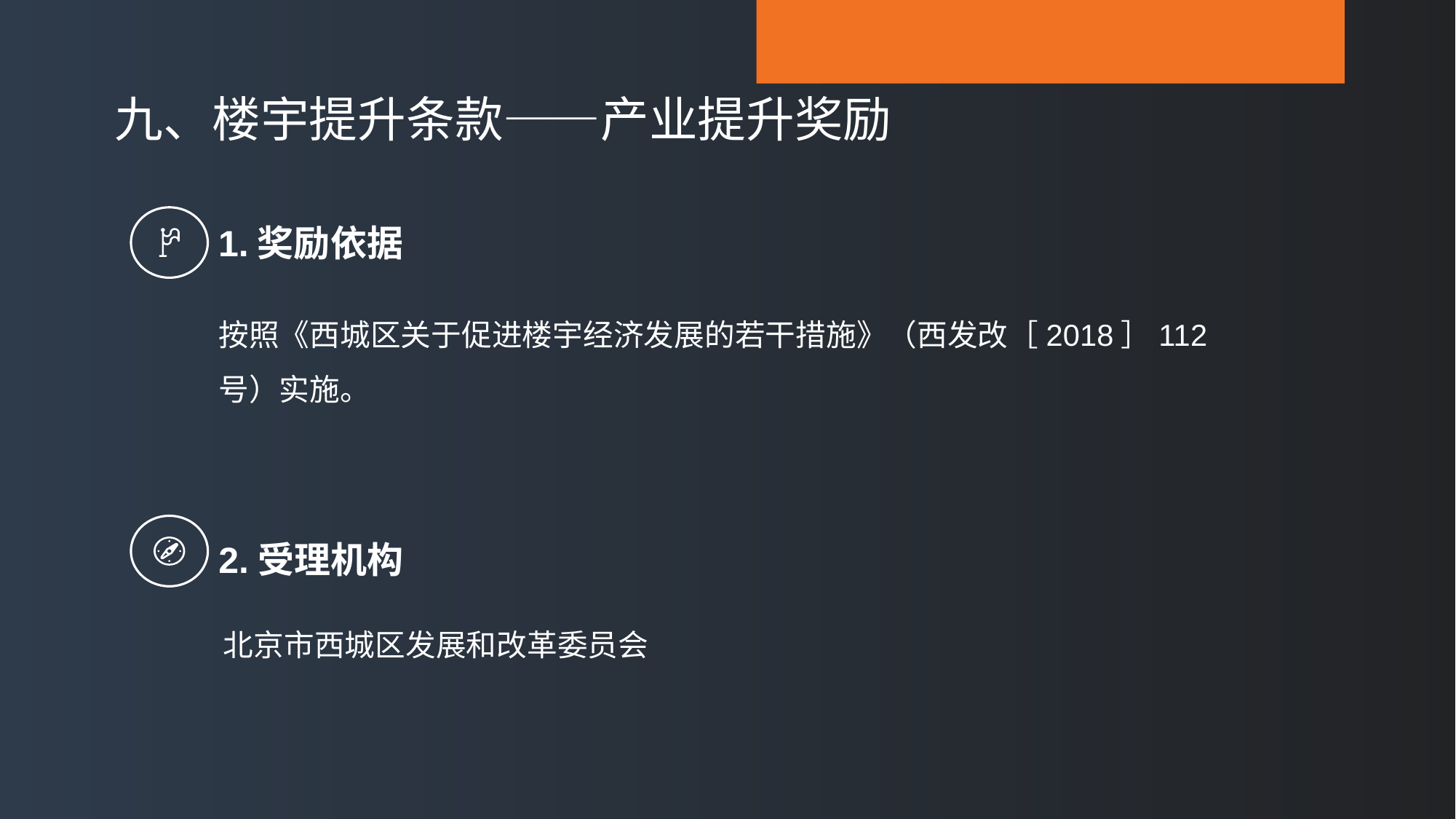

九、楼宇提升条款——产业提升奖励

1.奖励依据

按照《西城区关于促进楼宇经济发展的若干措施》（西发改［2018］112号）实施。

2.受理机构
北京市西城区发展和改革委员会